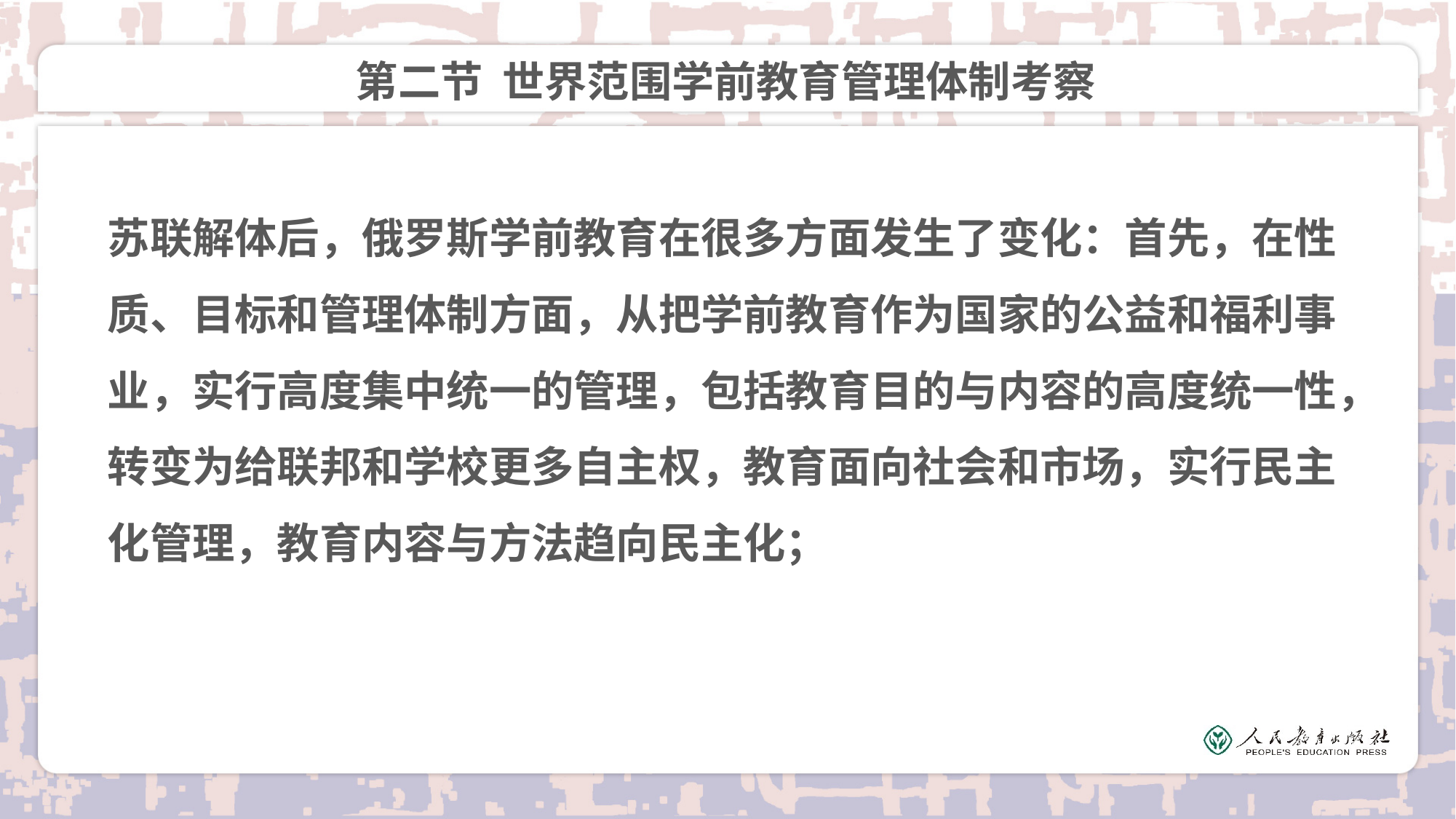

# 第二节  世界范围学前教育管理体制考察
苏联解体后，俄罗斯学前教育在很多方面发生了变化：首先，在性质、目标和管理体制方面，从把学前教育作为国家的公益和福利事业，实行高度集中统一的管理，包括教育目的与内容的高度统一性，转变为给联邦和学校更多自主权，教育面向社会和市场，实行民主化管理，教育内容与方法趋向民主化；